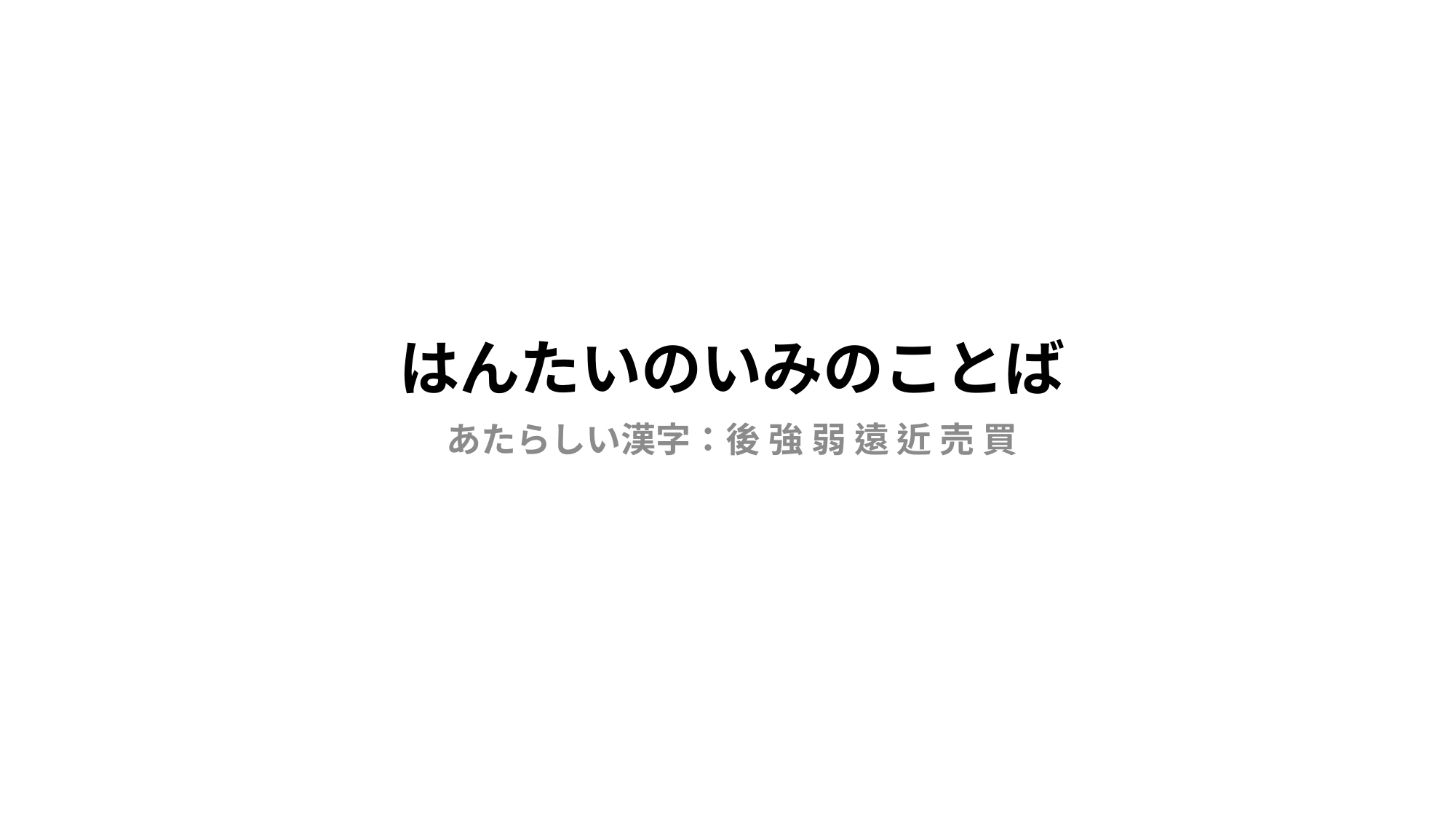

# はんたいのいみのことば
あたらしい漢字：後 強 弱 遠 近 売 買